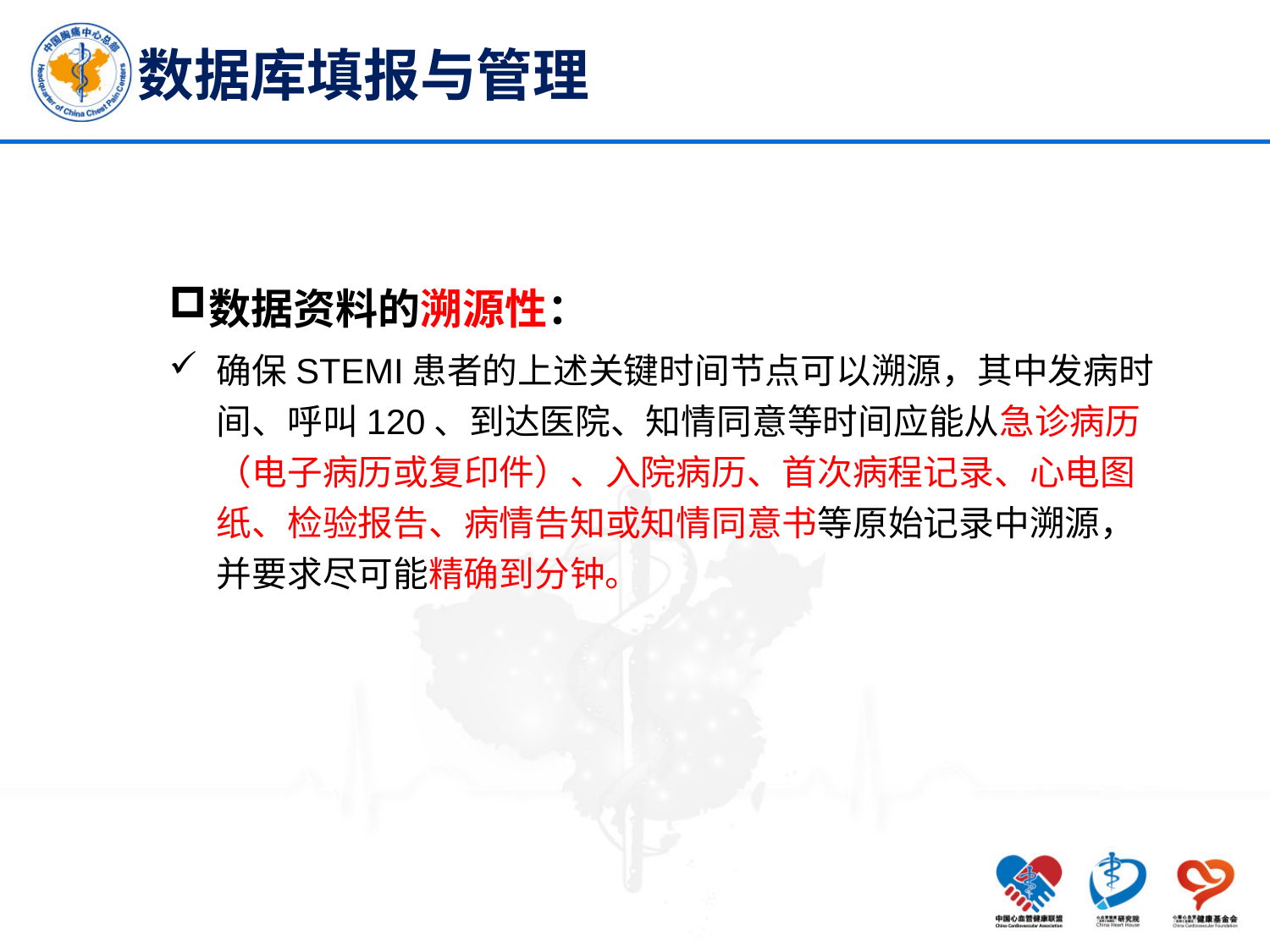

# 数据库填报与管理
数据资料的溯源性：
确保STEMI患者的上述关键时间节点可以溯源，其中发病时间、呼叫120、到达医院、知情同意等时间应能从急诊病历（电子病历或复印件）、入院病历、首次病程记录、心电图纸、检验报告、病情告知或知情同意书等原始记录中溯源，并要求尽可能精确到分钟。